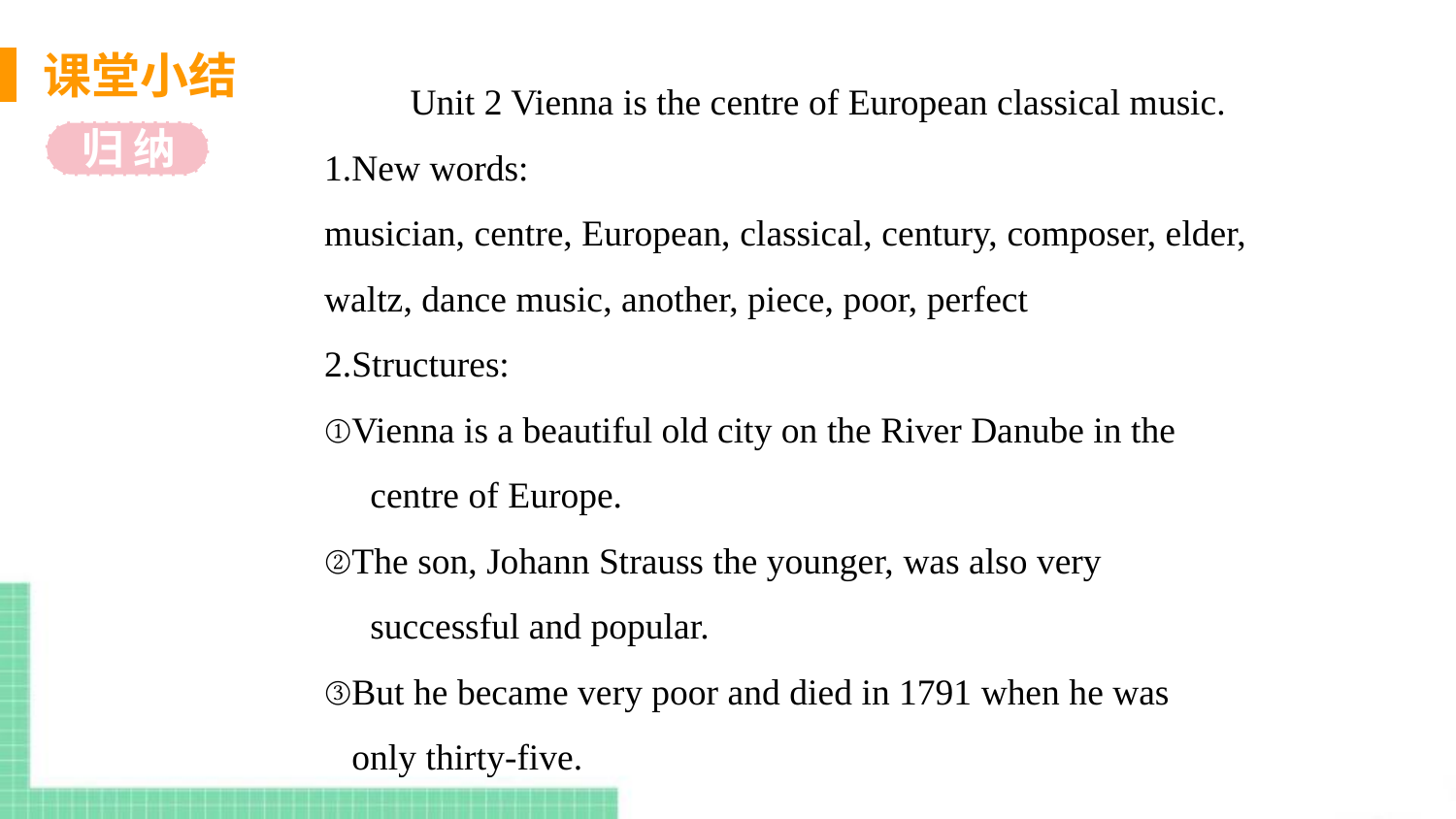

课堂小结

Unit 2 Vienna is the centre of European classical music.
1.New words:
musician, centre, European, classical, century, composer, elder, waltz, dance music, another, piece, poor, perfect
2.Structures:
①Vienna is a beautiful old city on the River Danube in the
     centre of Europe.
②The son, Johann Strauss the younger, was also very
     successful and popular.
③But he became very poor and died in 1791 when he was
   only thirty-five.

归 纳